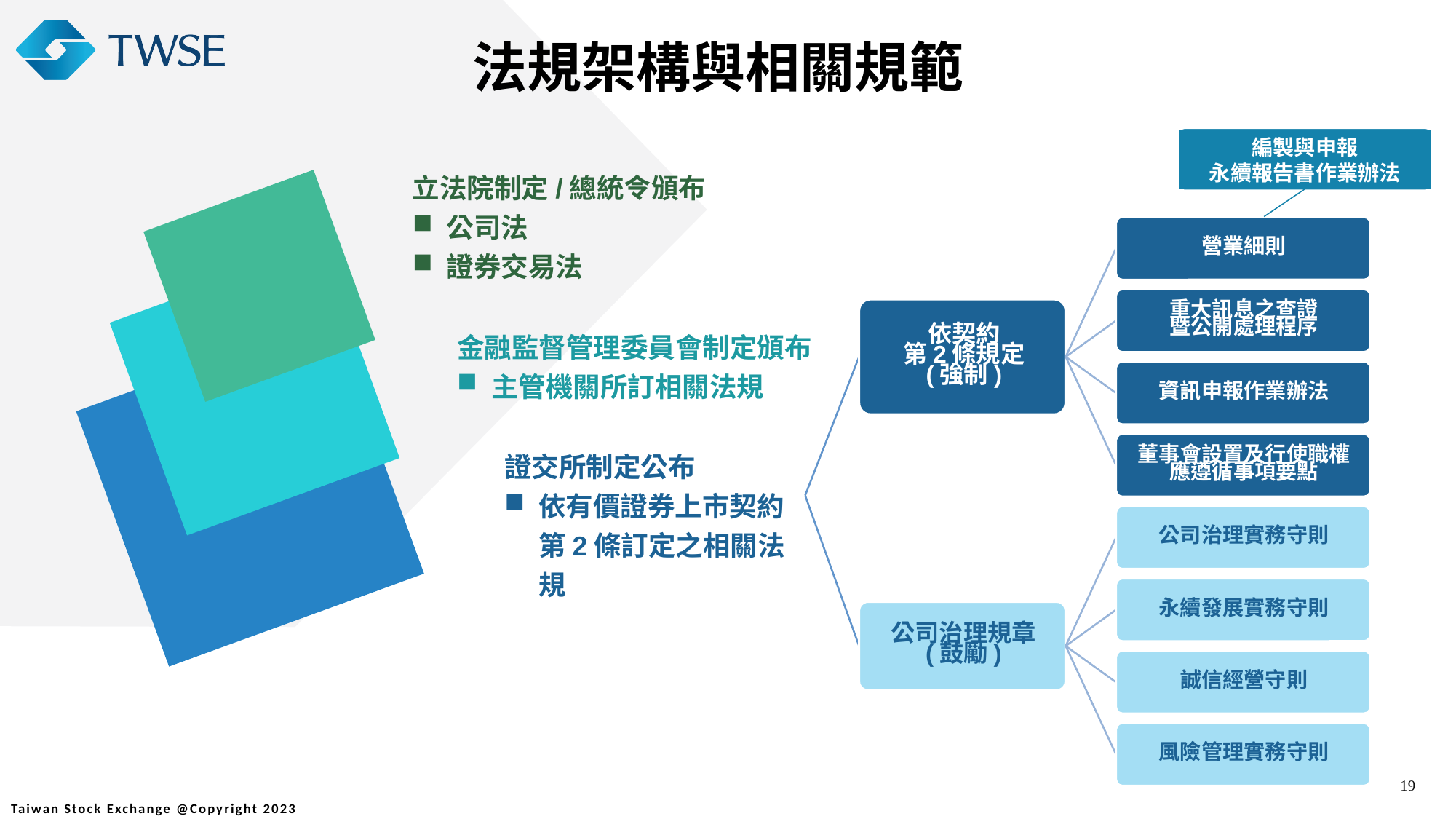

法規架構與相關規範

編製與申報
永續報告書作業辦法
立法院制定/總統令頒布
公司法
證券交易法

依契約
第2條規定
(強制)

營業細則

重大訊息之查證
暨公開處理程序

資訊申報作業辦法

董事會設置及行使職權
應遵循事項要點

公司治理規章
(鼓勵)

公司治理實務守則

永續發展實務守則

誠信經營守則

風險管理實務守則

金融監督管理委員會制定頒布
主管機關所訂相關法規

證交所制定公布
依有價證券上市契約第2條訂定之相關法規
19